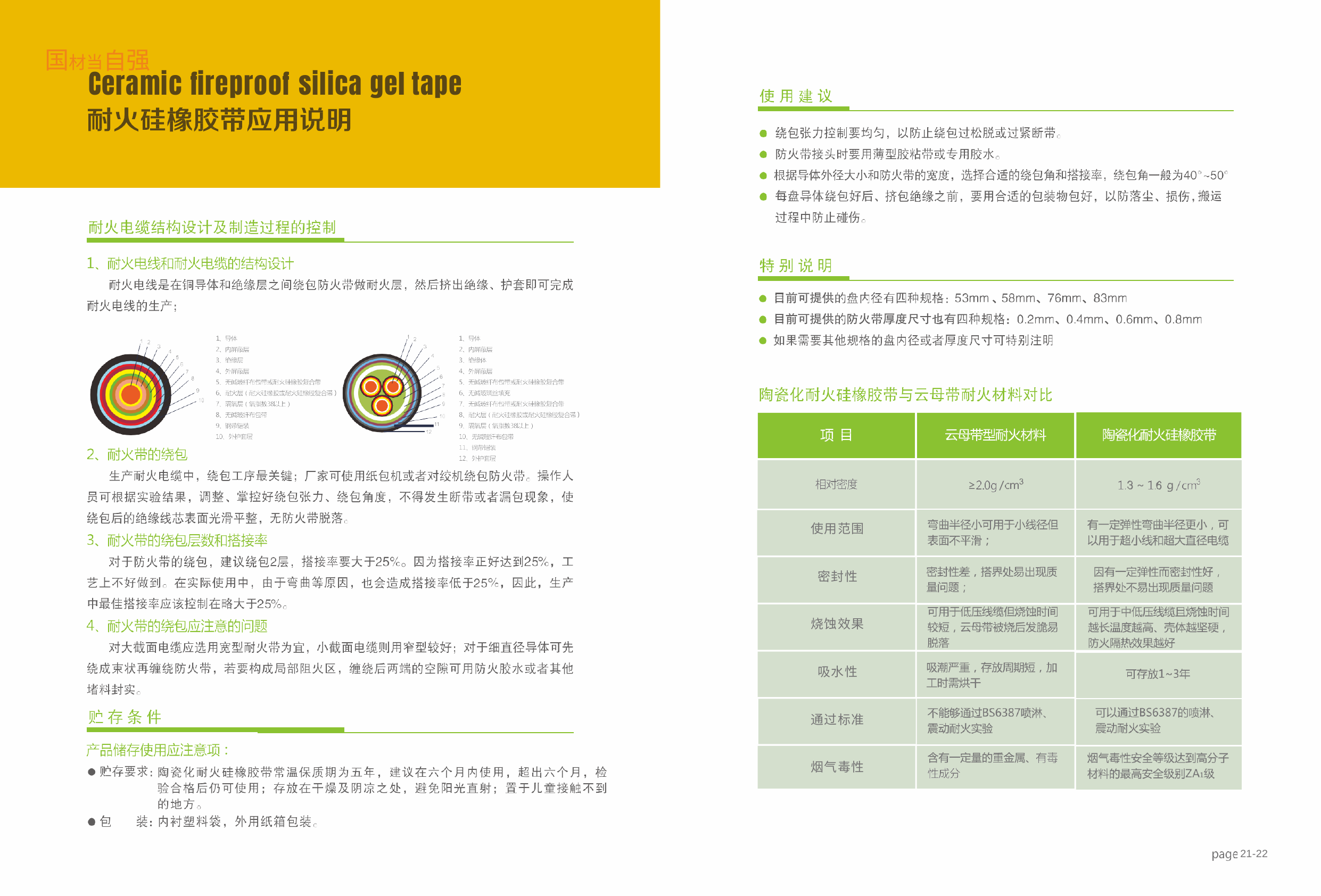

# 国材当自强
Ceramic ﬁreproof silica gel tape

使用范围
密封性 烧蚀效果 吸水性 通过标准 烟气毒性

21-22